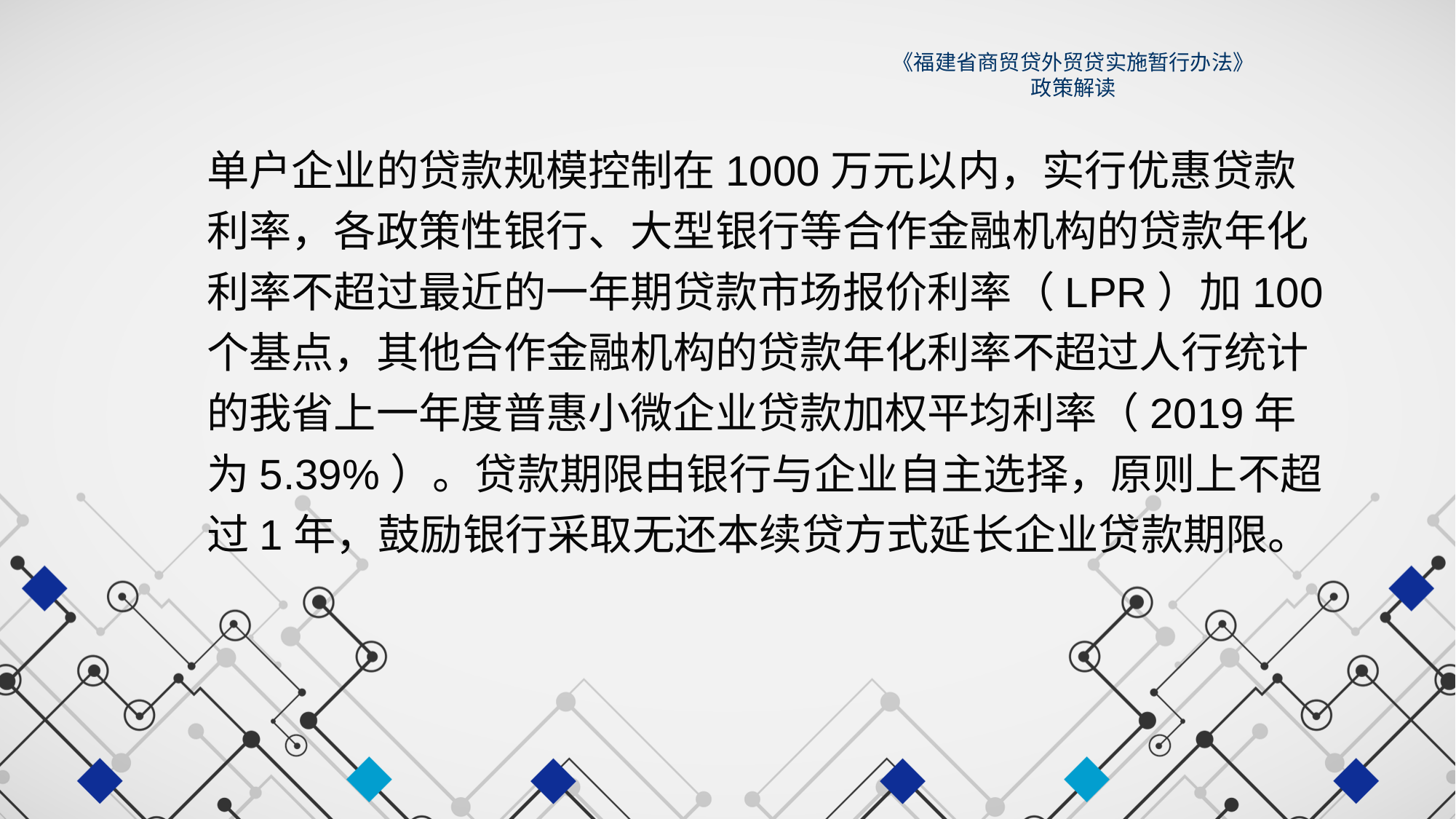

《福建省商贸贷外贸贷实施暂行办法》
政策解读
单户企业的贷款规模控制在1000万元以内，实行优惠贷款利率，各政策性银行、大型银行等合作金融机构的贷款年化利率不超过最近的一年期贷款市场报价利率（LPR）加100个基点，其他合作金融机构的贷款年化利率不超过人行统计的我省上一年度普惠小微企业贷款加权平均利率（2019年为5.39%）。贷款期限由银行与企业自主选择，原则上不超过1年，鼓励银行采取无还本续贷方式延长企业贷款期限。